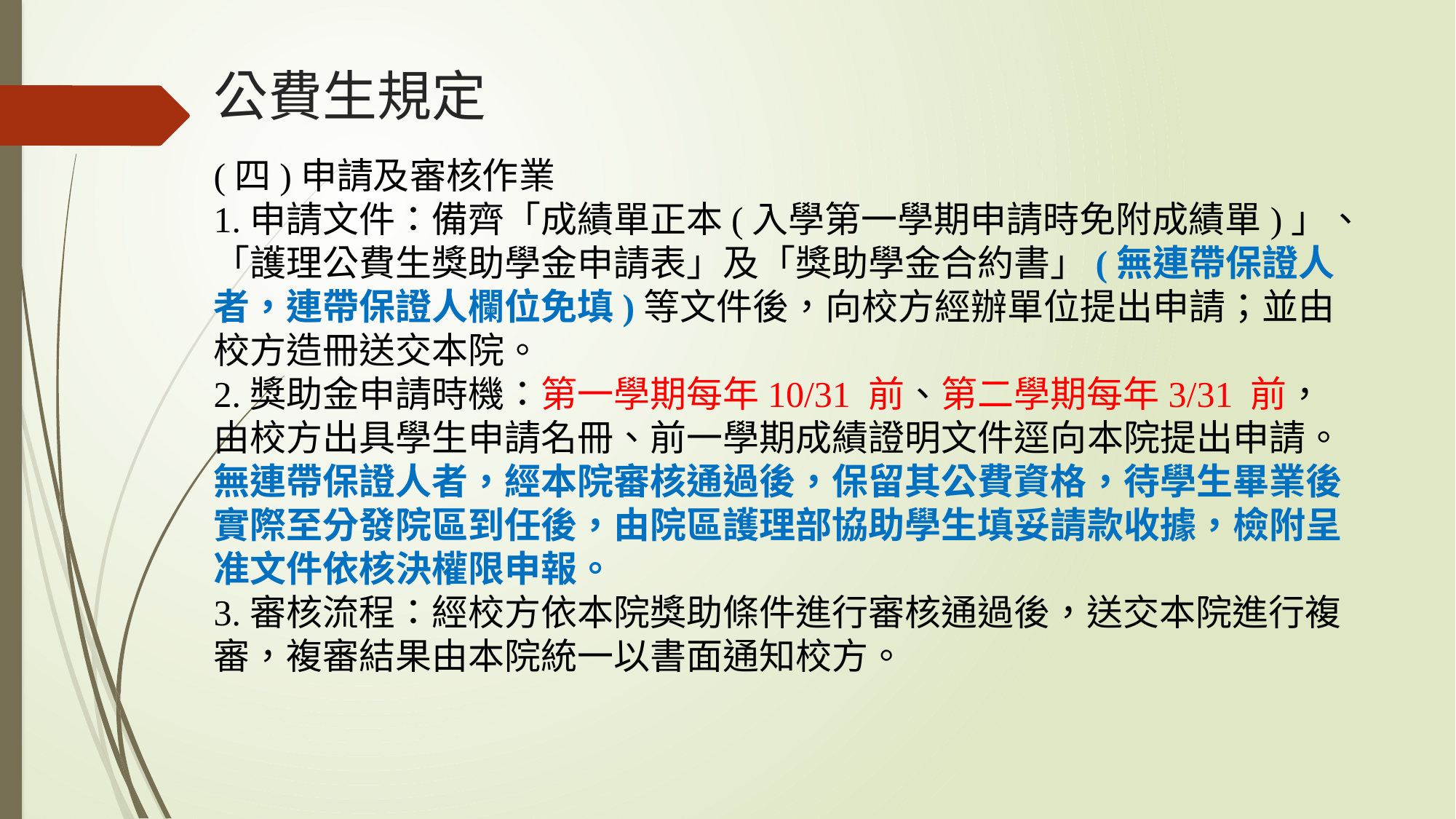

# 公費生規定
(四)申請及審核作業
1.申請文件：備齊「成績單正本(入學第一學期申請時免附成績單)」、「護理公費生獎助學金申請表」及「獎助學金合約書」(無連帶保證人者，連帶保證人欄位免填)等文件後，向校方經辦單位提出申請；並由校方造冊送交本院。
2.獎助金申請時機：第一學期每年10/31 前、第二學期每年3/31 前，由校方出具學生申請名冊、前一學期成績證明文件逕向本院提出申請。無連帶保證人者，經本院審核通過後，保留其公費資格，待學生畢業後實際至分發院區到任後，由院區護理部協助學生填妥請款收據，檢附呈准文件依核決權限申報。
3.審核流程：經校方依本院獎助條件進行審核通過後，送交本院進行複審，複審結果由本院統一以書面通知校方。